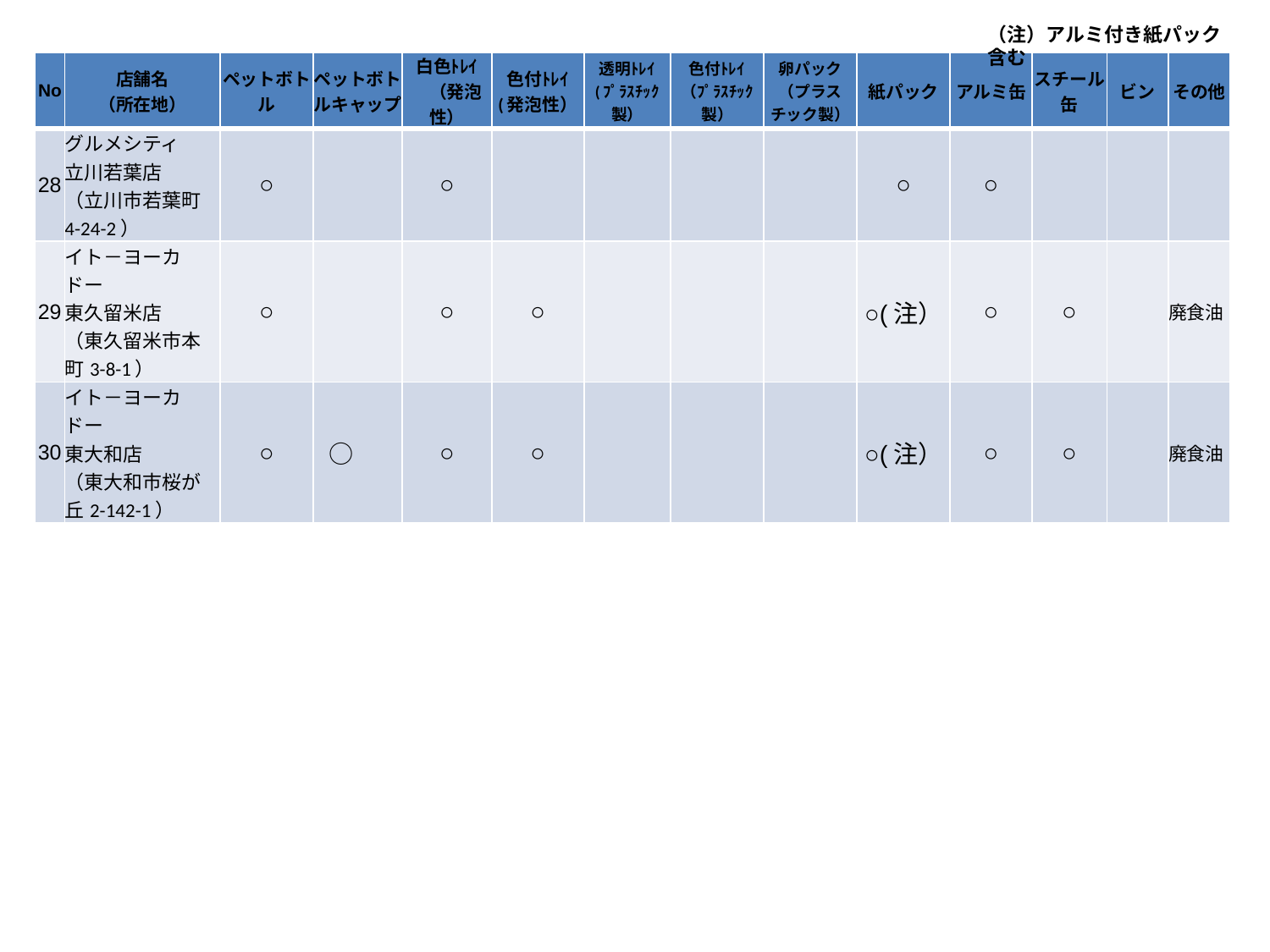

（注）アルミ付き紙パック含む
| No | 店舗名 （所在地） | ペットボトル | ペットボトルキャップ | 白色ﾄﾚｲ 　（発泡性） | 色付ﾄﾚｲ (発泡性） | 透明ﾄﾚｲ (ﾌﾟﾗｽﾁｯｸ製） | 色付ﾄﾚｲ （ﾌﾟﾗｽﾁｯｸ製） | 卵パック （プラスチック製） | 紙パック | アルミ缶 | スチール缶 | ビン | その他 |
| --- | --- | --- | --- | --- | --- | --- | --- | --- | --- | --- | --- | --- | --- |
| 28 | グルメシティ 立川若葉店 （立川市若葉町4-24-2） | ○ |  | ○ |  |  |  |  | ○ | ○ |  |  |  |
| 29 | イト－ヨーカドー 東久留米店 （東久留米市本町3-8-1） | ○ |  | ○ | ○ |  |  |  | ○(注） | ○ | ○ |  | 廃食油 |
| 30 | イト－ヨーカドー 東大和店 （東大和市桜が丘2-142-1） | ○ | ○ | ○ | ○ |  |  |  | ○(注） | ○ | ○ |  | 廃食油 |
|  |  |  |  |  |  |  |  |  |  |  |  |  |  |
|  |  |  |  |  |  |  |  |  |  |  |  |  |  |
|  |  |  |  |  |  |  |  |  |  |  |  |  |  |
|  |  |  |  |  |  |  |  |  |  |  |  |  |  |